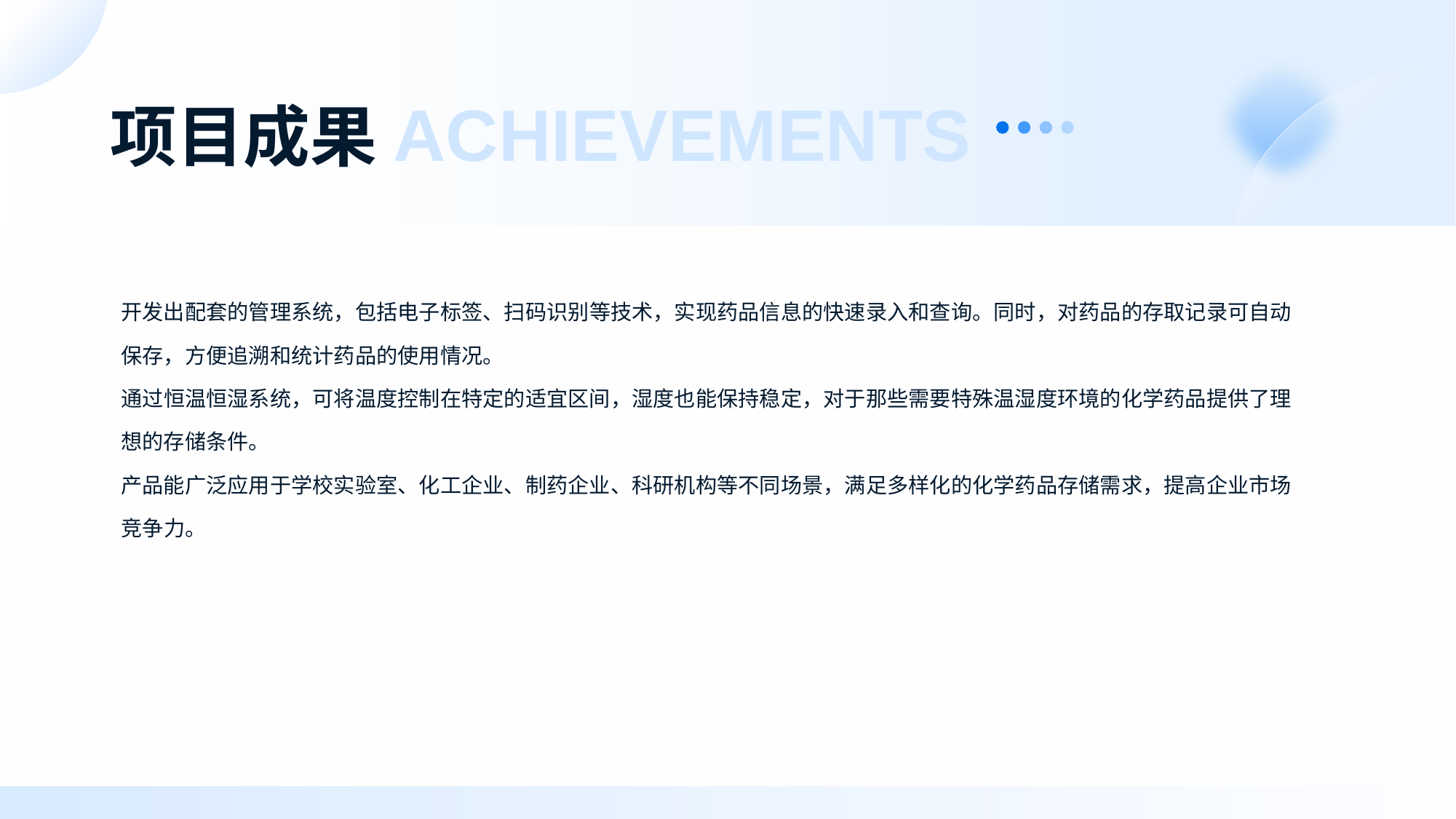

# 项目成果ACHIEVEMENTS
开发出配套的管理系统，包括电子标签、扫码识别等技术，实现药品信息的快速录入和查询。同时，对药品的存取记录可自动保存，方便追溯和统计药品的使用情况。
通过恒温恒湿系统，可将温度控制在特定的适宜区间，湿度也能保持稳定，对于那些需要特殊温湿度环境的化学药品提供了理想的存储条件。
产品能广泛应用于学校实验室、化工企业、制药企业、科研机构等不同场景，满足多样化的化学药品存储需求，提高企业市场竞争力。